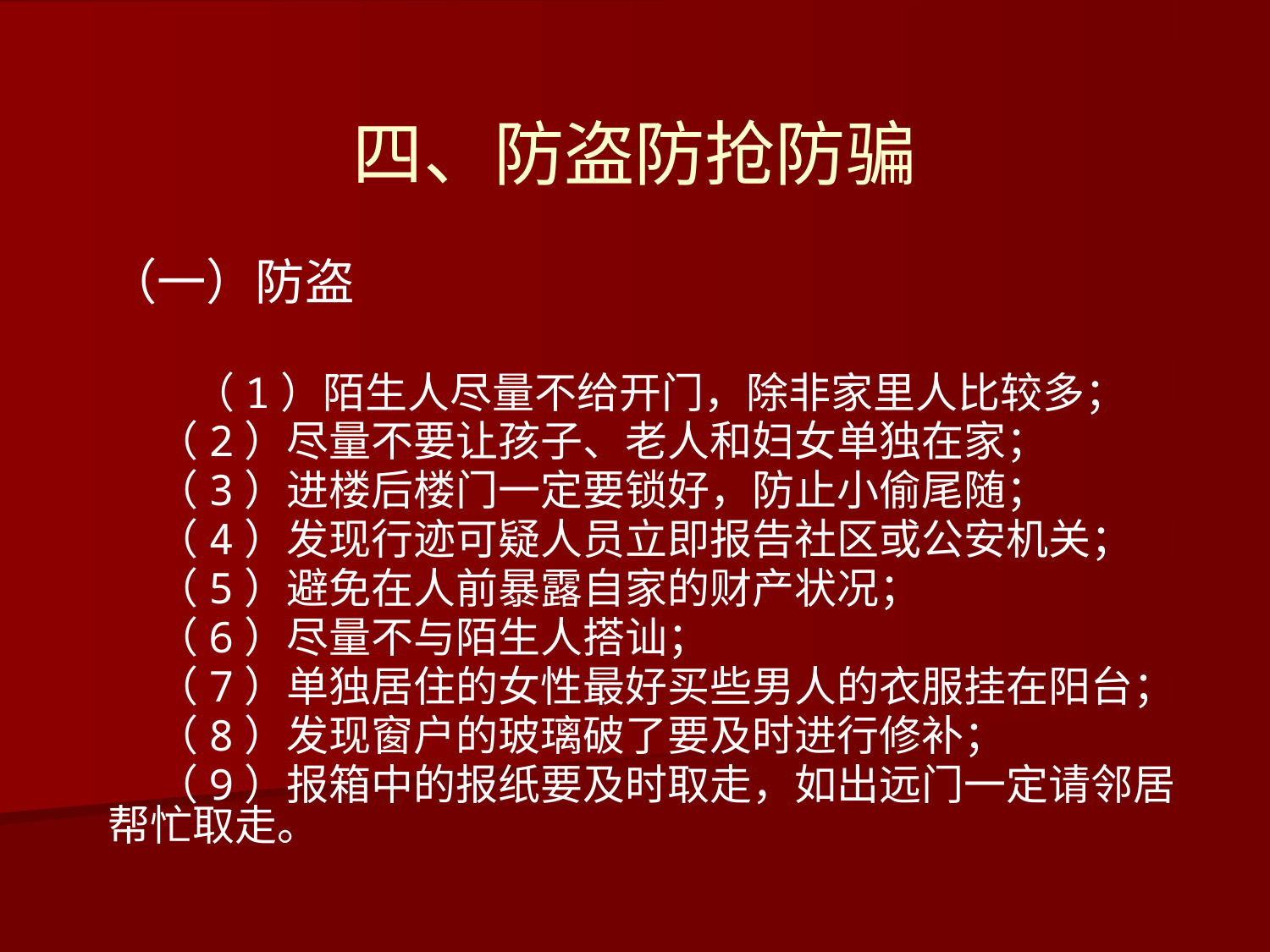

# 四、防盗防抢防骗
（一）防盗

　　（1）陌生人尽量不给开门，除非家里人比较多；
    （2）尽量不要让孩子、老人和妇女单独在家；
    （3）进楼后楼门一定要锁好，防止小偷尾随；
    （4）发现行迹可疑人员立即报告社区或公安机关；
    （5）避免在人前暴露自家的财产状况；
    （6）尽量不与陌生人搭讪；
    （7）单独居住的女性最好买些男人的衣服挂在阳台；
    （8）发现窗户的玻璃破了要及时进行修补；
    （9）报箱中的报纸要及时取走，如出远门一定请邻居帮忙取走。

56